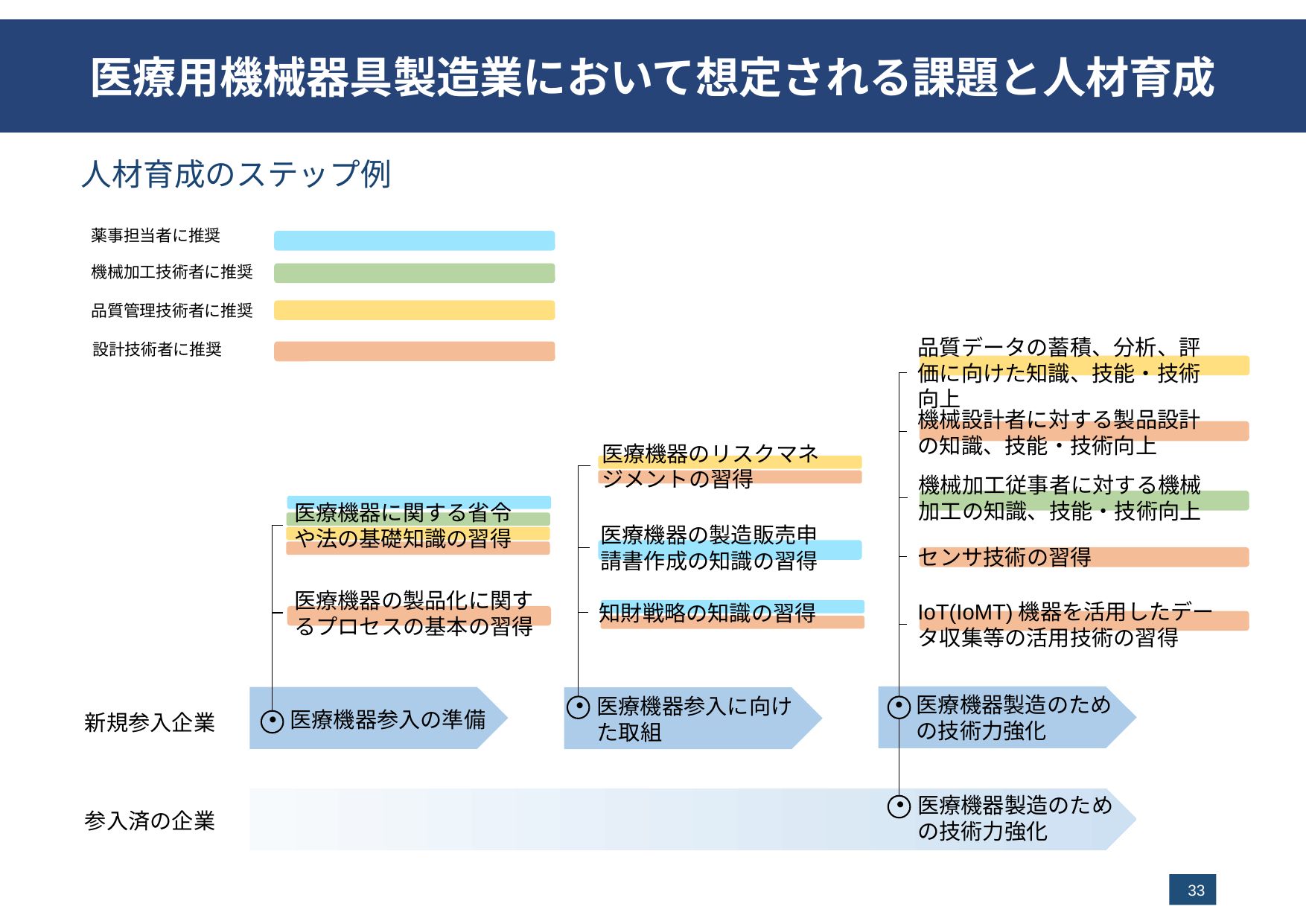

医療用機械器具製造業において想定される課題と人材育成
人材育成のステップ例
薬事担当者に推奨

機械加工技術者に推奨

品質管理技術者に推奨

品質データの蓄積、分析、評価に向けた知識、技能・技術向上
設計技術者に推奨

機械設計者に対する製品設計の知識、技能・技術向上

医療機器のリスクマネジメントの習得

機械加工従事者に対する機械加工の知識、技能・技術向上

医療機器に関する省令や法の基礎知識の習得

医療機器の製造販売申請書作成の知識の習得

センサ技術の習得

医療機器の製品化に関するプロセスの基本の習得
IoT(IoMT)機器を活用したデータ収集等の活用技術の習得
知財戦略の知識の習得

医療機器製造のための技術力強化

医療機器参入に向けた取組

医療機器参入の準備
新規参入企業

医療機器製造のための技術力強化

参入済の企業
33